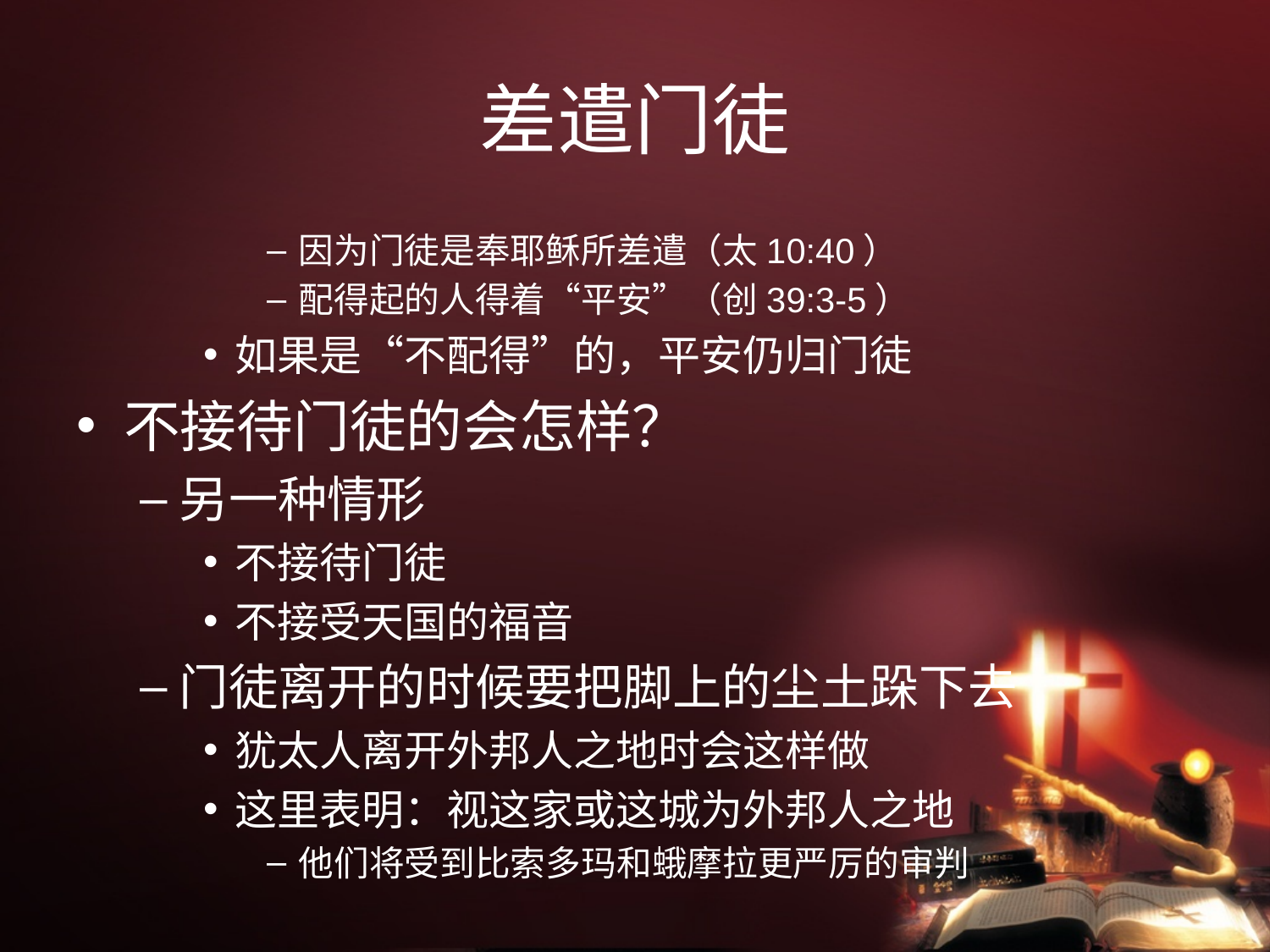

# 差遣门徒
因为门徒是奉耶稣所差遣（太10:40）
配得起的人得着“平安”（创39:3-5）
如果是“不配得”的，平安仍归门徒
不接待门徒的会怎样？
另一种情形
不接待门徒
不接受天国的福音
门徒离开的时候要把脚上的尘土跺下去
犹太人离开外邦人之地时会这样做
这里表明：视这家或这城为外邦人之地
他们将受到比索多玛和蛾摩拉更严厉的审判